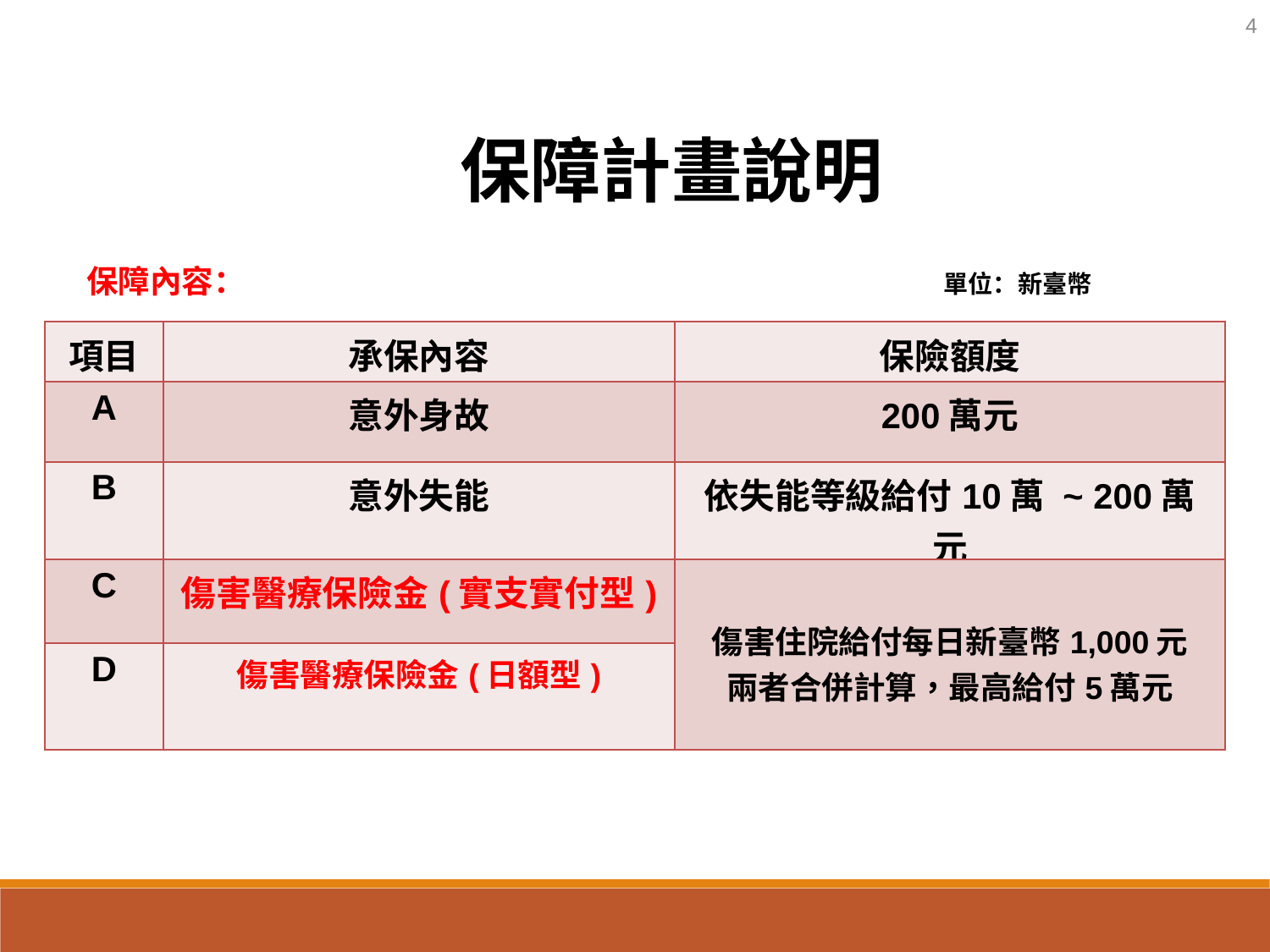

4
保障計畫說明
保障內容：                                                                                                 單位：新臺幣

| 項目 | 承保內容 | 保險額度 |
| --- | --- | --- |
| A | 意外身故 | 200萬元 |
| B | 意外失能 | 依失能等級給付10萬 ~ 200萬元 |
| C | 傷害醫療保險金(實支實付型) | 傷害住院給付每日新臺幣1,000元 兩者合併計算，最高給付5萬元 |
| D | 傷害醫療保險金(日額型) |  |